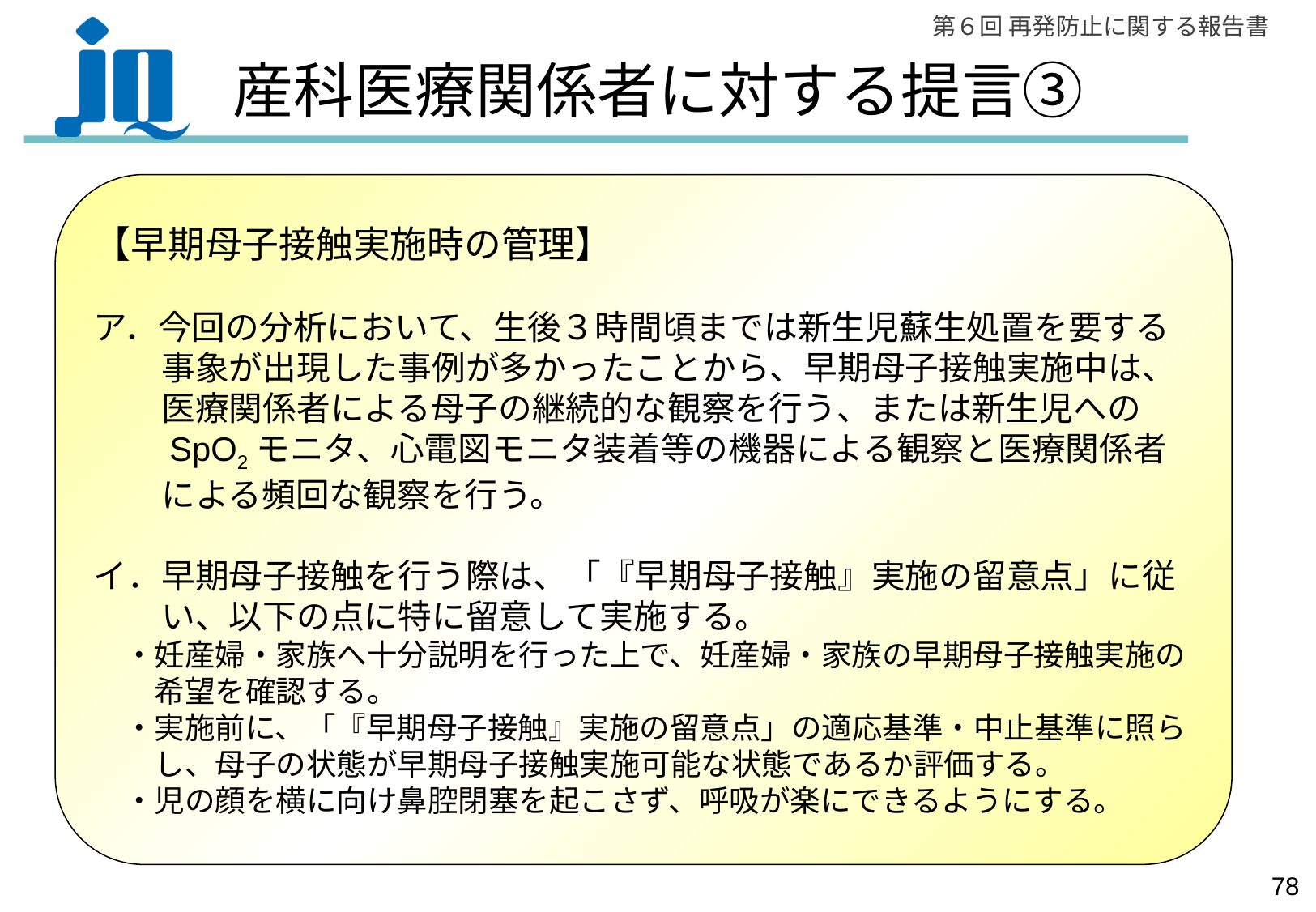

# 産科医療関係者に対する提言③
【早期母子接触実施時の管理】

ア．今回の分析において、生後３時間頃までは新生児蘇生処置を要する
　　事象が出現した事例が多かったことから、早期母子接触実施中は、
　　医療関係者による母子の継続的な観察を行う、または新生児への
　　SpO2モニタ、心電図モニタ装着等の機器による観察と医療関係者
　　による頻回な観察を行う。

イ．早期母子接触を行う際は、「『早期母子接触』実施の留意点」に従
　　い、以下の点に特に留意して実施する。
　・妊産婦・家族へ十分説明を行った上で、妊産婦・家族の早期母子接触実施の
　　希望を確認する。
　・実施前に、「『早期母子接触』実施の留意点」の適応基準・中止基準に照ら
　　し、母子の状態が早期母子接触実施可能な状態であるか評価する。
　・児の顔を横に向け鼻腔閉塞を起こさず、呼吸が楽にできるようにする。
78